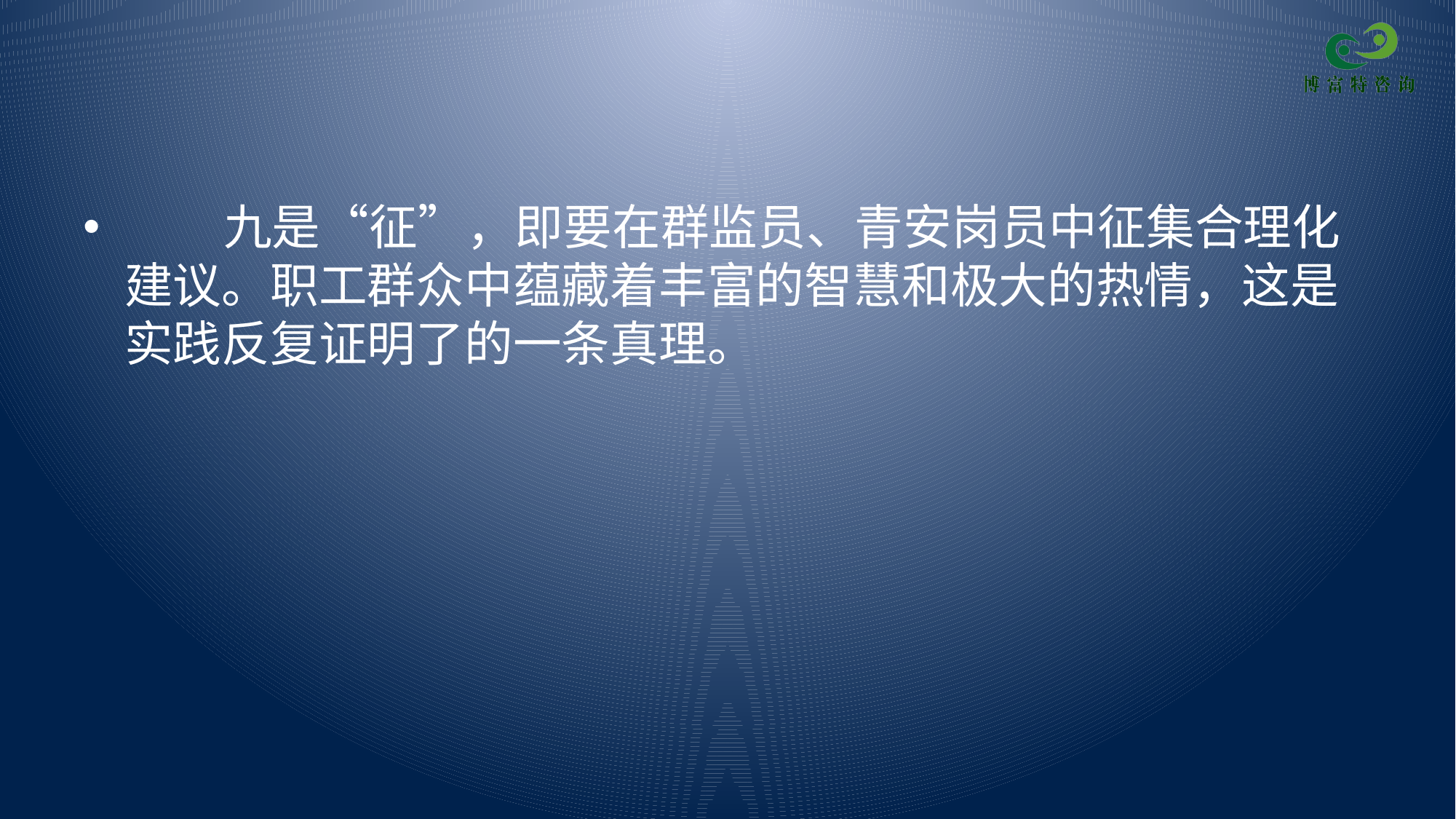

#
        九是“征”，即要在群监员、青安岗员中征集合理化建议。职工群众中蕴藏着丰富的智慧和极大的热情，这是实践反复证明了的一条真理。